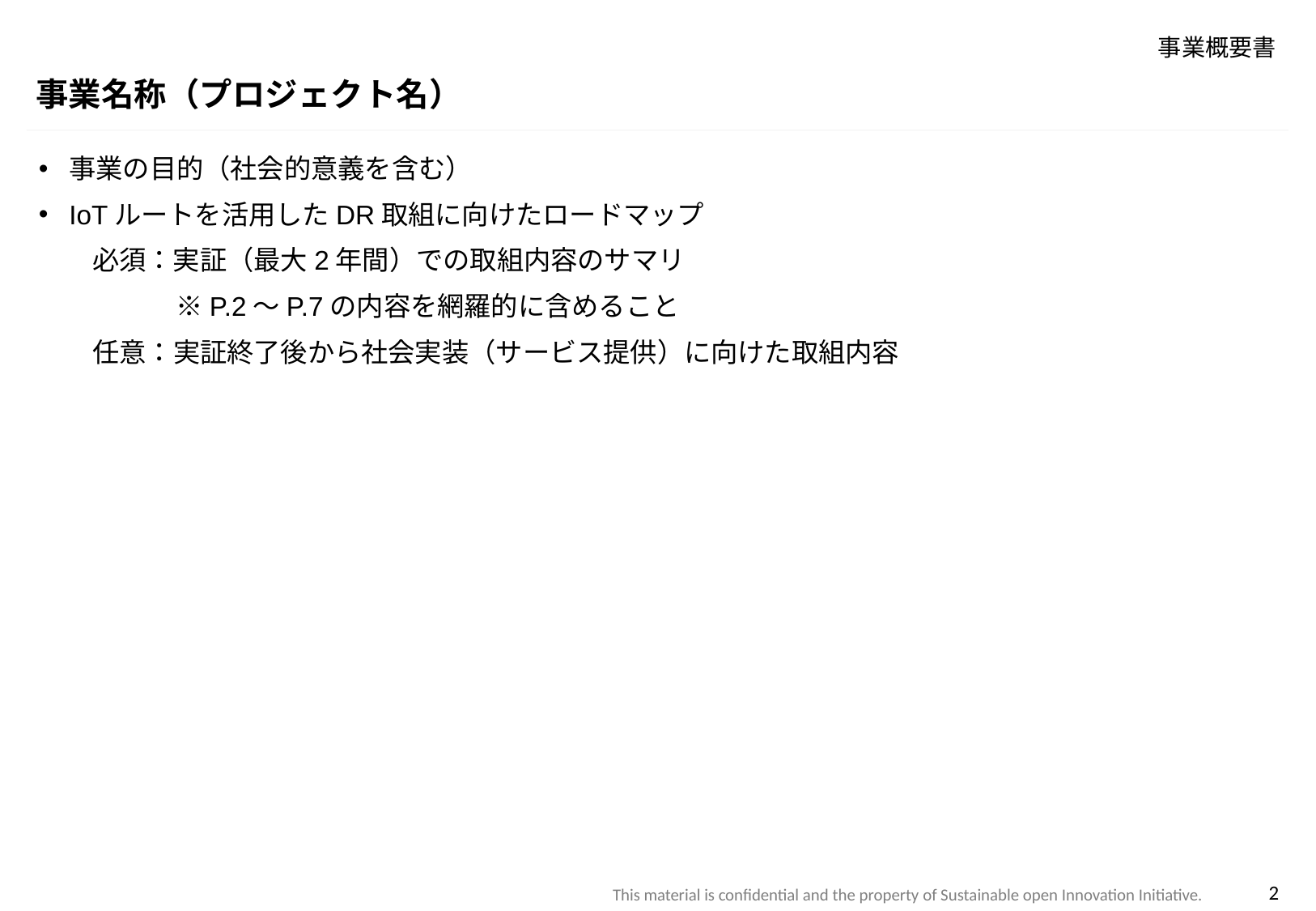

# 事業概要書
事業名称（プロジェクト名）
事業の目的（社会的意義を含む）
IoTルートを活用したDR取組に向けたロードマップ
　　必須：実証（最大2年間）での取組内容のサマリ
　　※P.2～P.7の内容を網羅的に含めること
　　任意：実証終了後から社会実装（サービス提供）に向けた取組内容